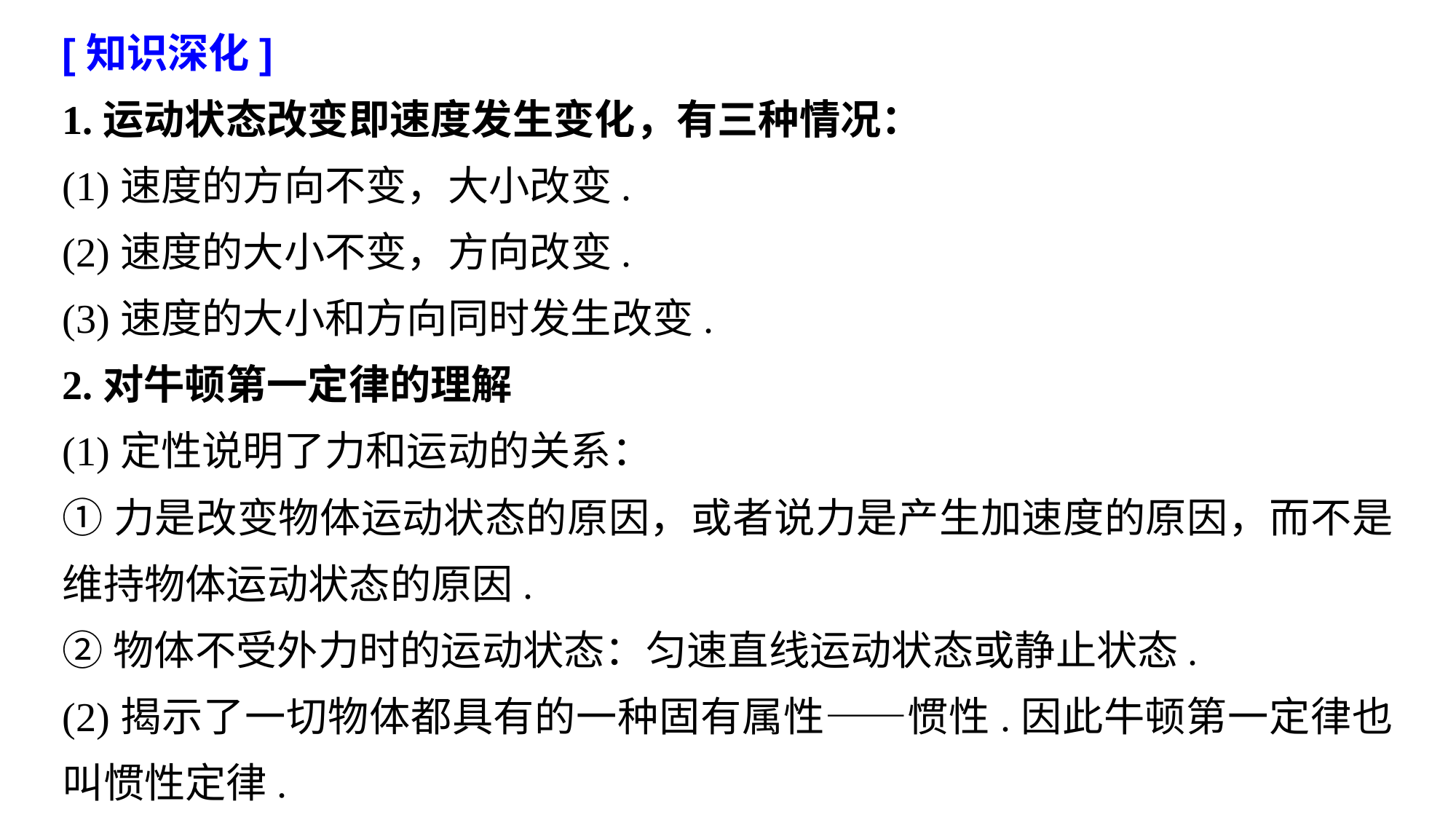

[知识深化]
1.运动状态改变即速度发生变化，有三种情况：
(1)速度的方向不变，大小改变.
(2)速度的大小不变，方向改变.
(3)速度的大小和方向同时发生改变.
2.对牛顿第一定律的理解
(1)定性说明了力和运动的关系：
①力是改变物体运动状态的原因，或者说力是产生加速度的原因，而不是维持物体运动状态的原因.
②物体不受外力时的运动状态：匀速直线运动状态或静止状态.
(2)揭示了一切物体都具有的一种固有属性——惯性.因此牛顿第一定律也叫惯性定律.